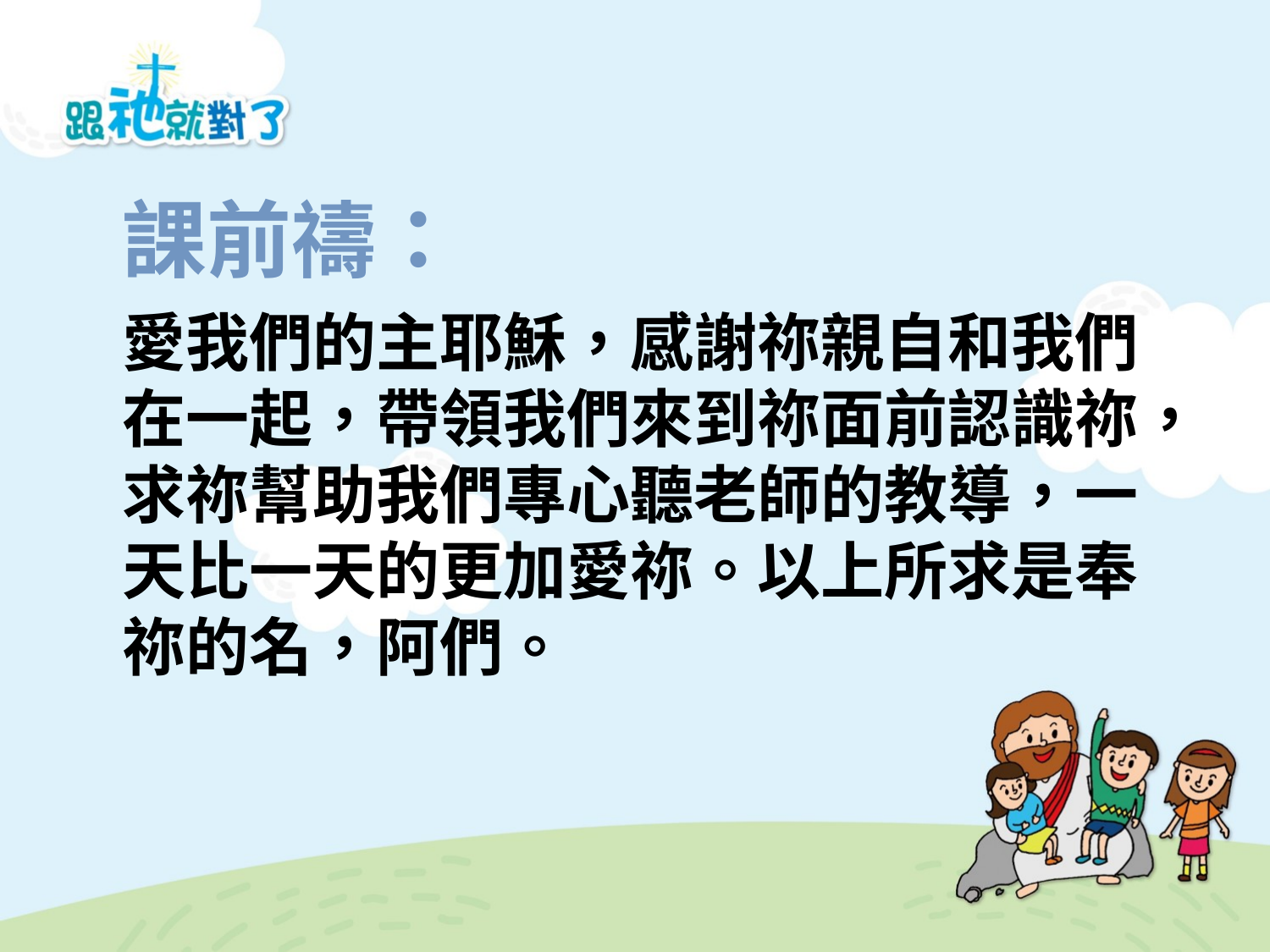

課前禱：
愛我們的主耶穌，感謝祢親自和我們在一起，帶領我們來到祢面前認識祢，求祢幫助我們專心聽老師的教導，一天比一天的更加愛祢。以上所求是奉祢的名，阿們。